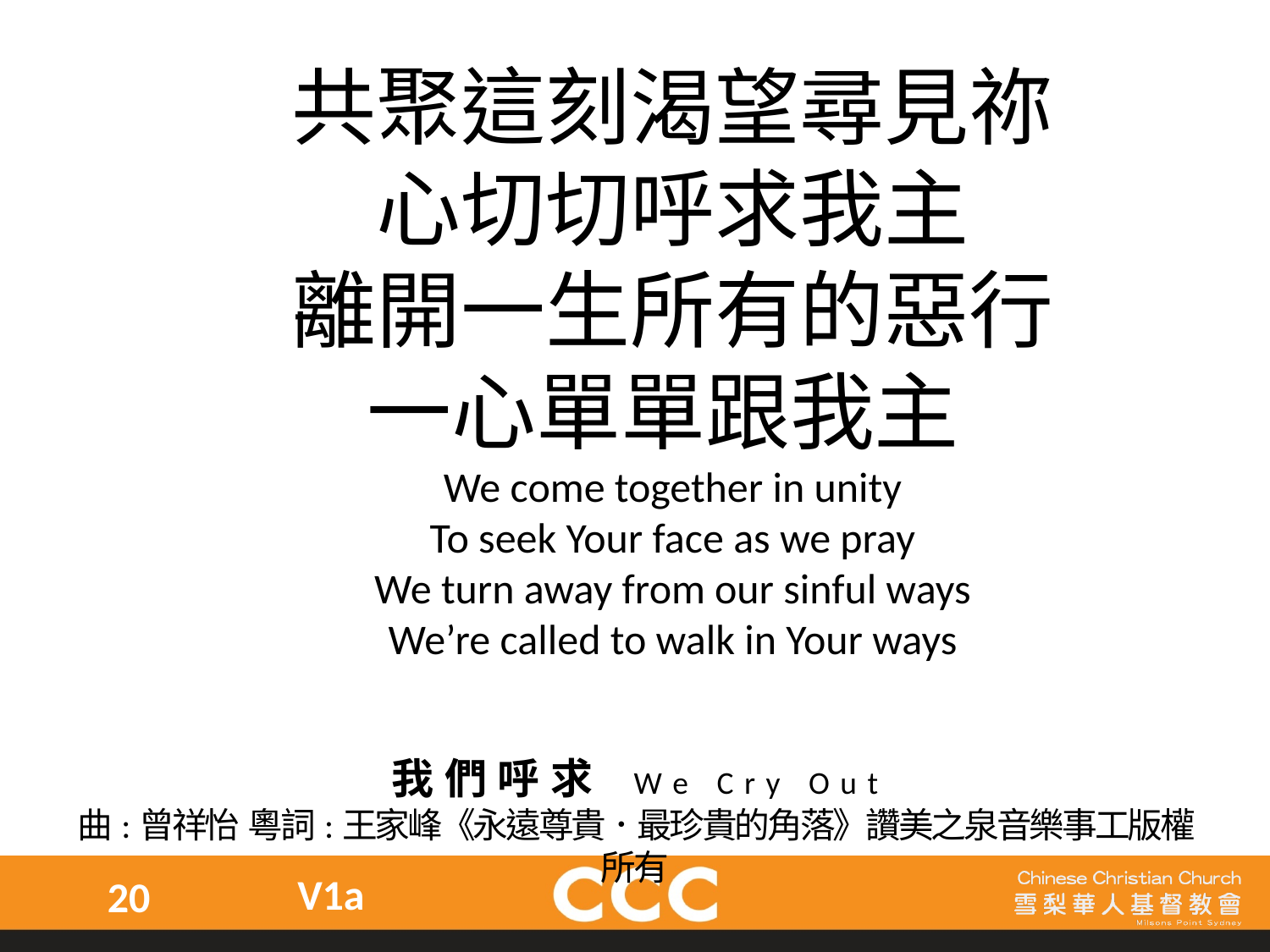

共聚這刻渴望尋見祢
心切切呼求我主
離開一生所有的惡行
一心單單跟我主
We come together in unity
To seek Your face as we pray
We turn away from our sinful ways
We’re called to walk in Your ways
我們呼求 We Cry Out
曲:曾祥怡  粵詞:王家峰《永遠尊貴．最珍貴的角落》讚美之泉音樂事工版權所有
V1a
20